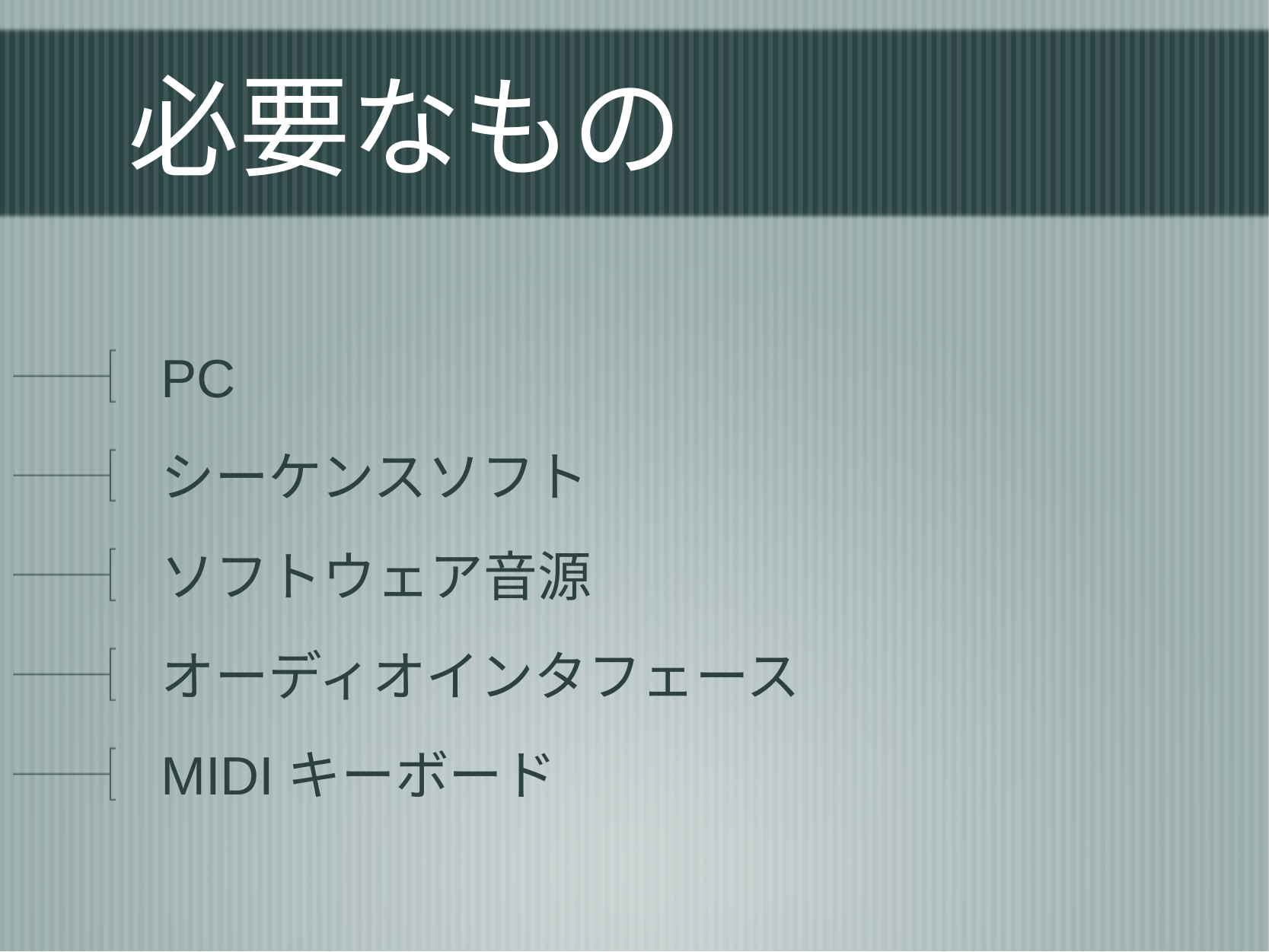

# 必要なもの
PC
シーケンスソフト
ソフトウェア音源
オーディオインタフェース
MIDIキーボード